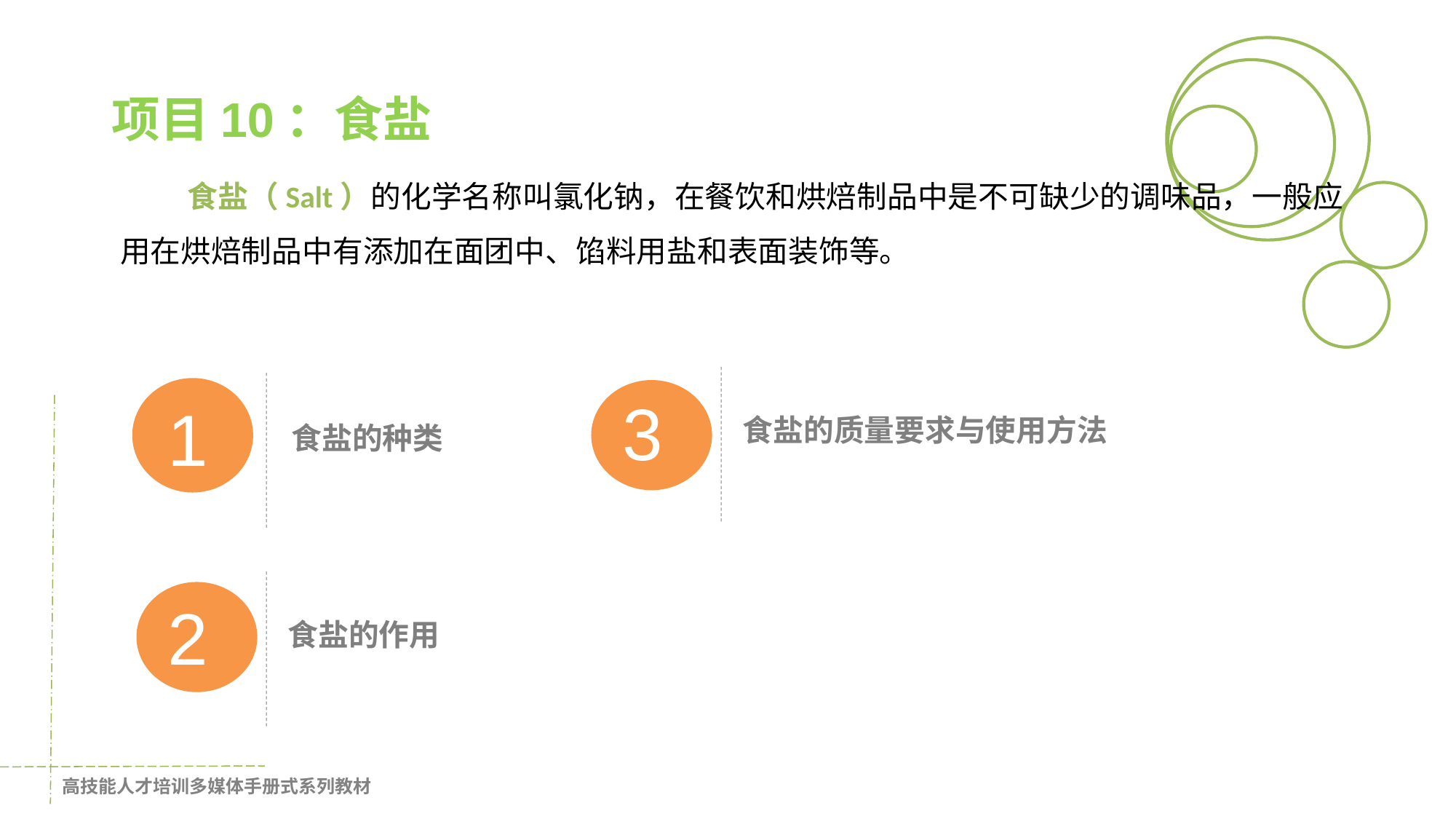

项目10：食盐
               食盐（Salt）的化学名称叫氯化钠，在餐饮和烘焙制品中是不可缺少的调味品，一般应用在烘焙制品中有添加在面团中、馅料用盐和表面装饰等。

3
食盐的质量要求与使用方法

1
食盐的种类

2
食盐的作用